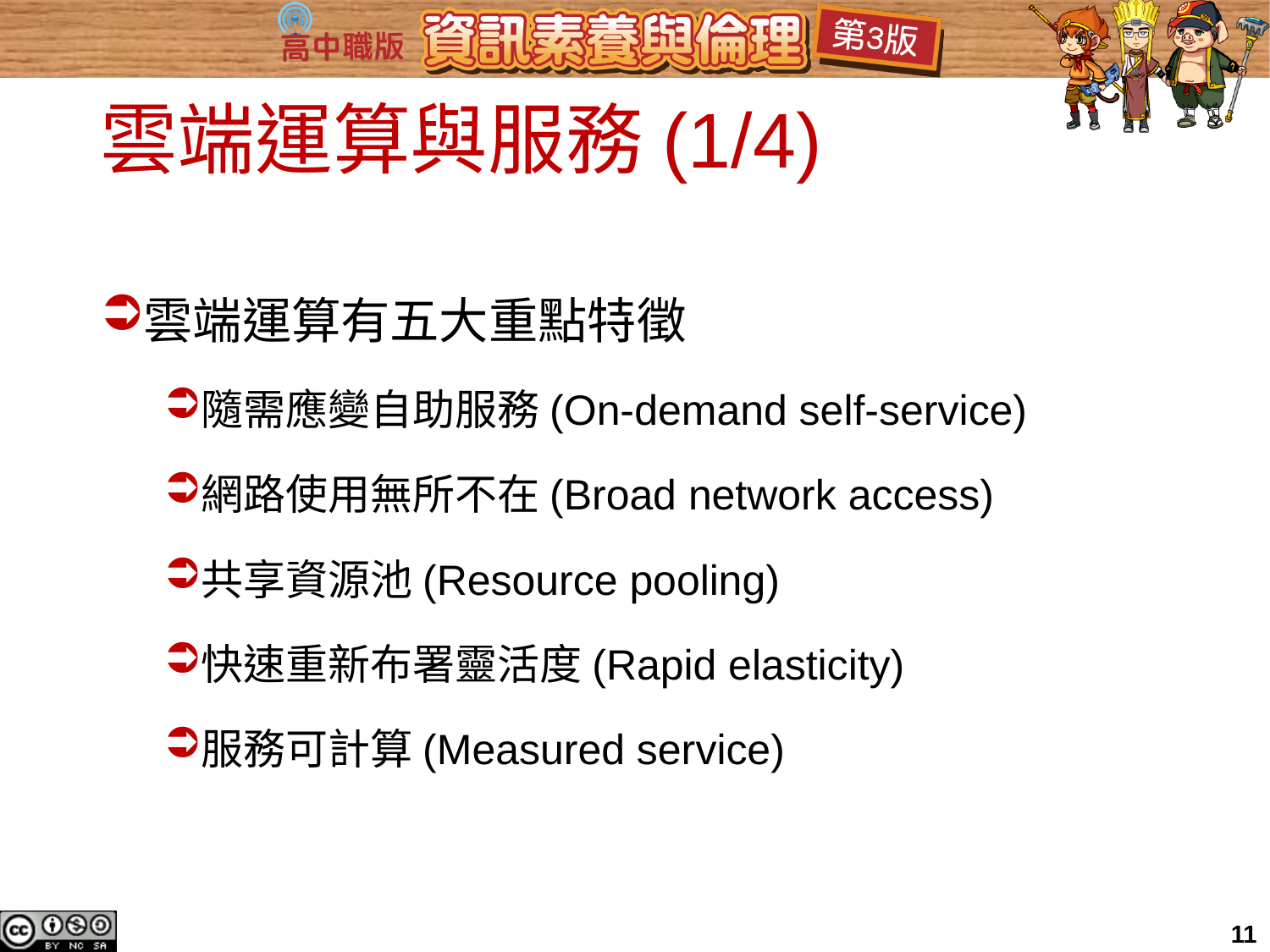

# 雲端運算與服務(1/4)
雲端運算有五大重點特徵
隨需應變自助服務(On-demand self-service)
網路使用無所不在(Broad network access)
共享資源池(Resource pooling)
快速重新布署靈活度(Rapid elasticity)
服務可計算(Measured service)

11